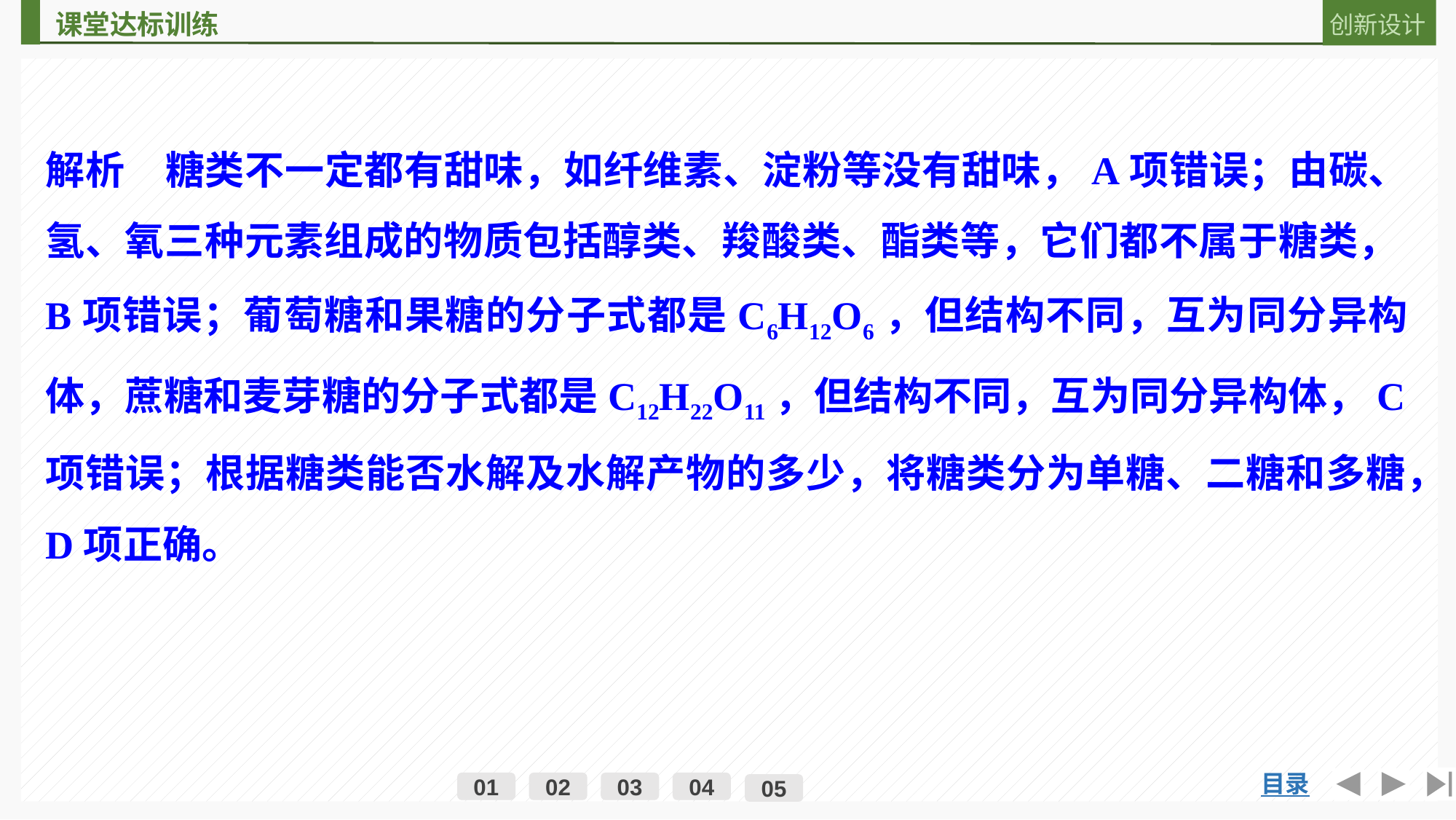

解析　糖类不一定都有甜味，如纤维素、淀粉等没有甜味，A项错误；由碳、氢、氧三种元素组成的物质包括醇类、羧酸类、酯类等，它们都不属于糖类，B项错误；葡萄糖和果糖的分子式都是C6H12O6，但结构不同，互为同分异构体，蔗糖和麦芽糖的分子式都是C12H22O11，但结构不同，互为同分异构体，C项错误；根据糖类能否水解及水解产物的多少，将糖类分为单糖、二糖和多糖，D项正确。